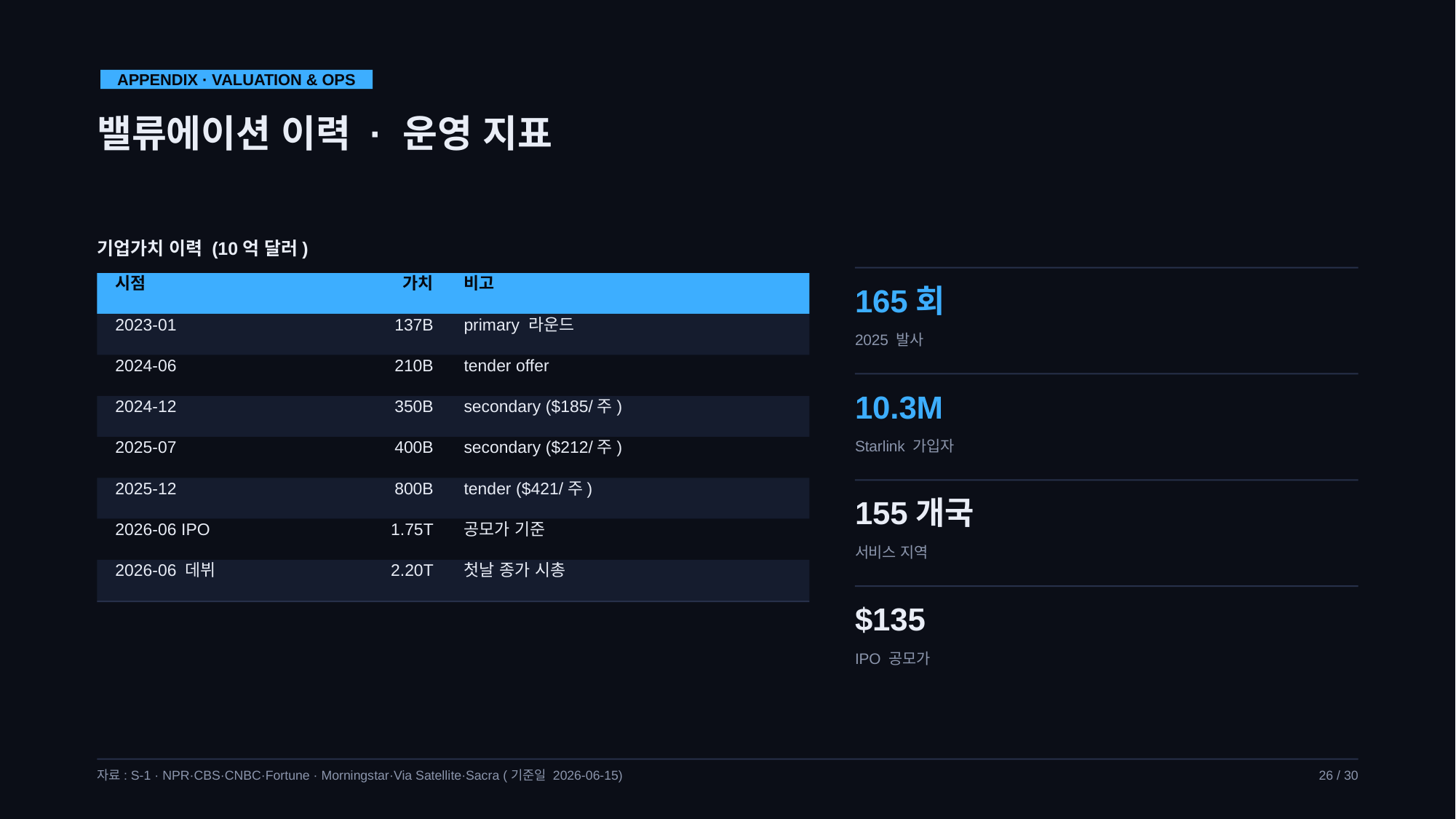

APPENDIX · VALUATION & OPS
밸류에이션 이력 · 운영 지표
기업가치 이력 (10억 달러)

시점
가치
비고
165회

2023-01
137B
primary 라운드
2025 발사

2024-06
210B
tender offer

10.3M

2024-12
350B
secondary ($185/주)

2025-07
400B
secondary ($212/주)
Starlink 가입자

2025-12
800B
tender ($421/주)

155개국

2026-06 IPO
1.75T
공모가 기준
서비스 지역

2026-06 데뷔
2.20T
첫날 종가 시총

$135

IPO 공모가

자료: S-1 · NPR·CBS·CNBC·Fortune · Morningstar·Via Satellite·Sacra (기준일 2026-06-15)
26 / 30